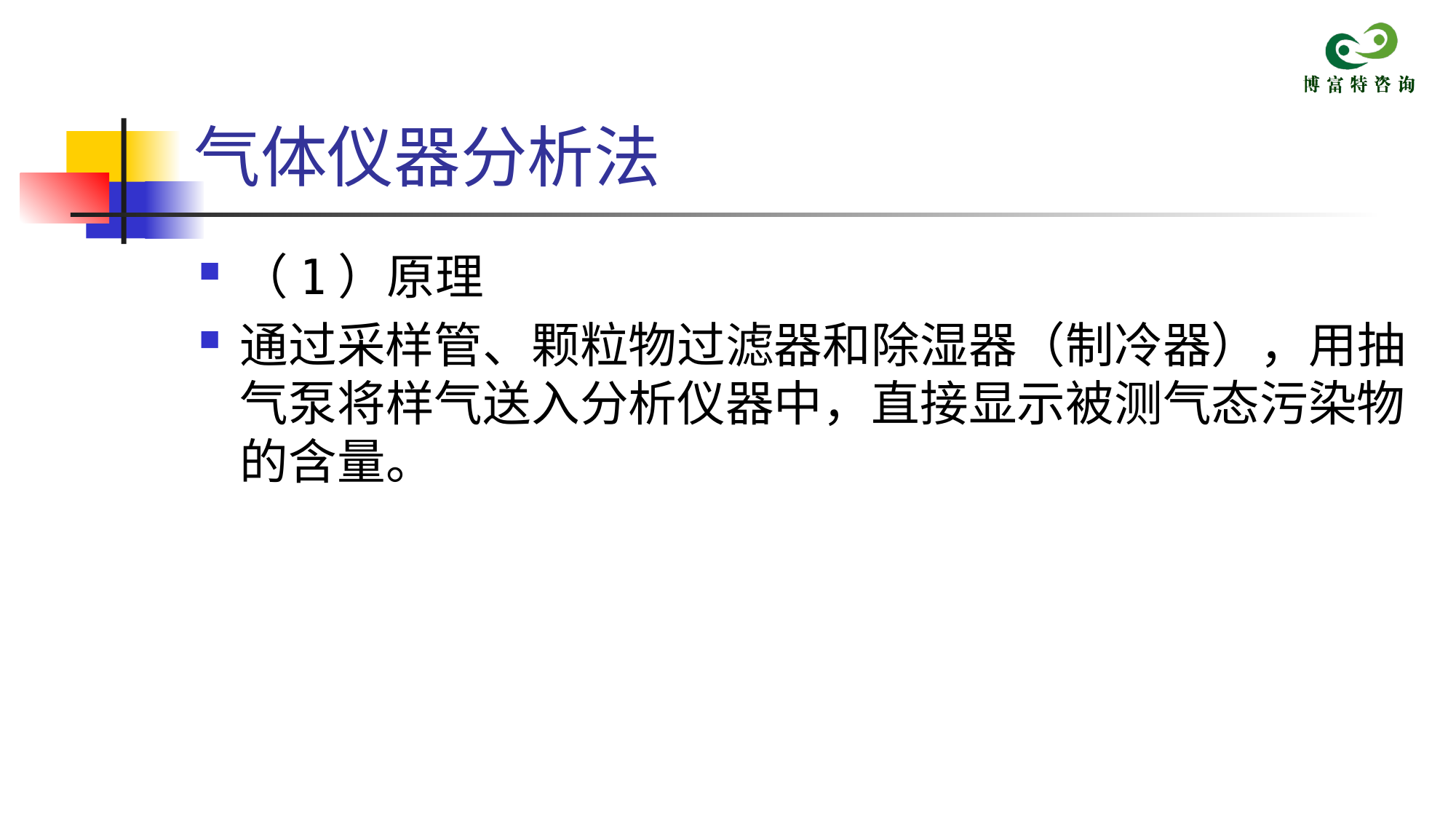

# 气体仪器分析法
（1）原理
通过采样管、颗粒物过滤器和除湿器（制冷器），用抽气泵将样气送入分析仪器中，直接显示被测气态污染物的含量。